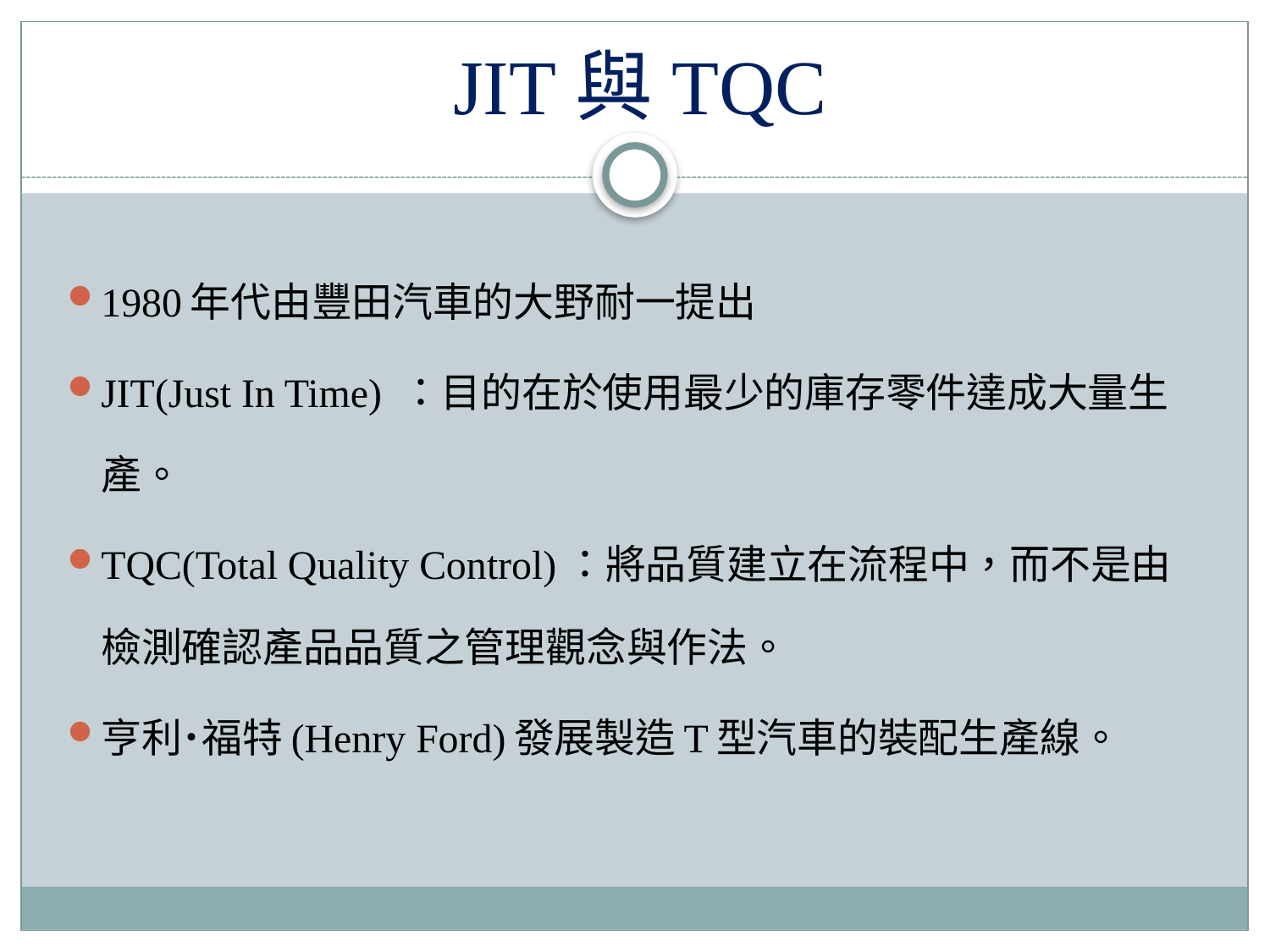

# JIT與TQC
1980年代由豐田汽車的大野耐一提出
JIT(Just In Time) ：目的在於使用最少的庫存零件達成大量生產。
TQC(Total Quality Control)：將品質建立在流程中，而不是由檢測確認產品品質之管理觀念與作法。
亨利˙福特(Henry Ford)發展製造T型汽車的裝配生產線。